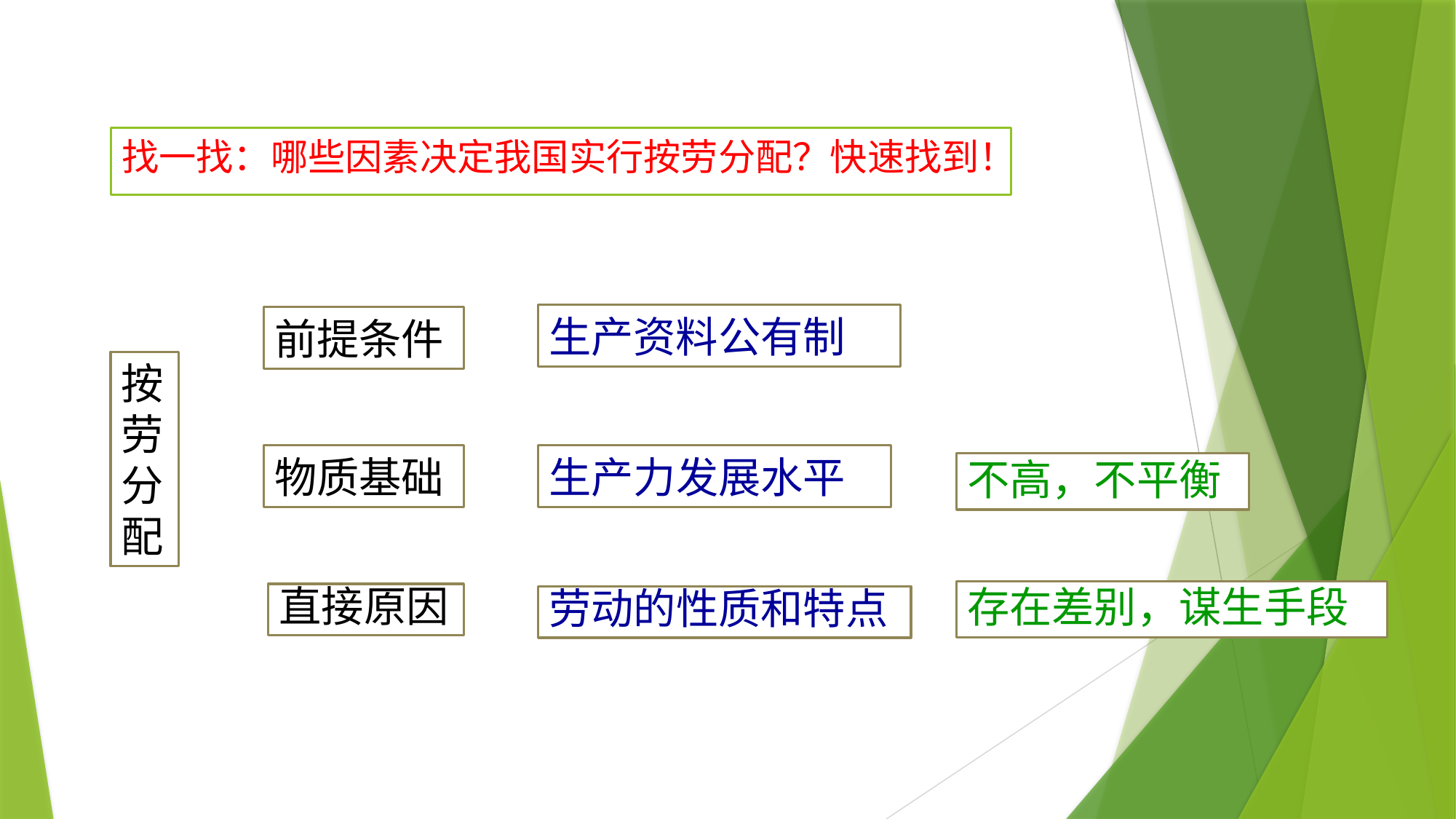

# 找一找：哪些因素决定我国实行按劳分配？快速找到！
生产资料公有制
前提条件
按劳分配
物质基础
生产力发展水平
不高，不平衡
存在差别，谋生手段
直接原因
劳动的性质和特点